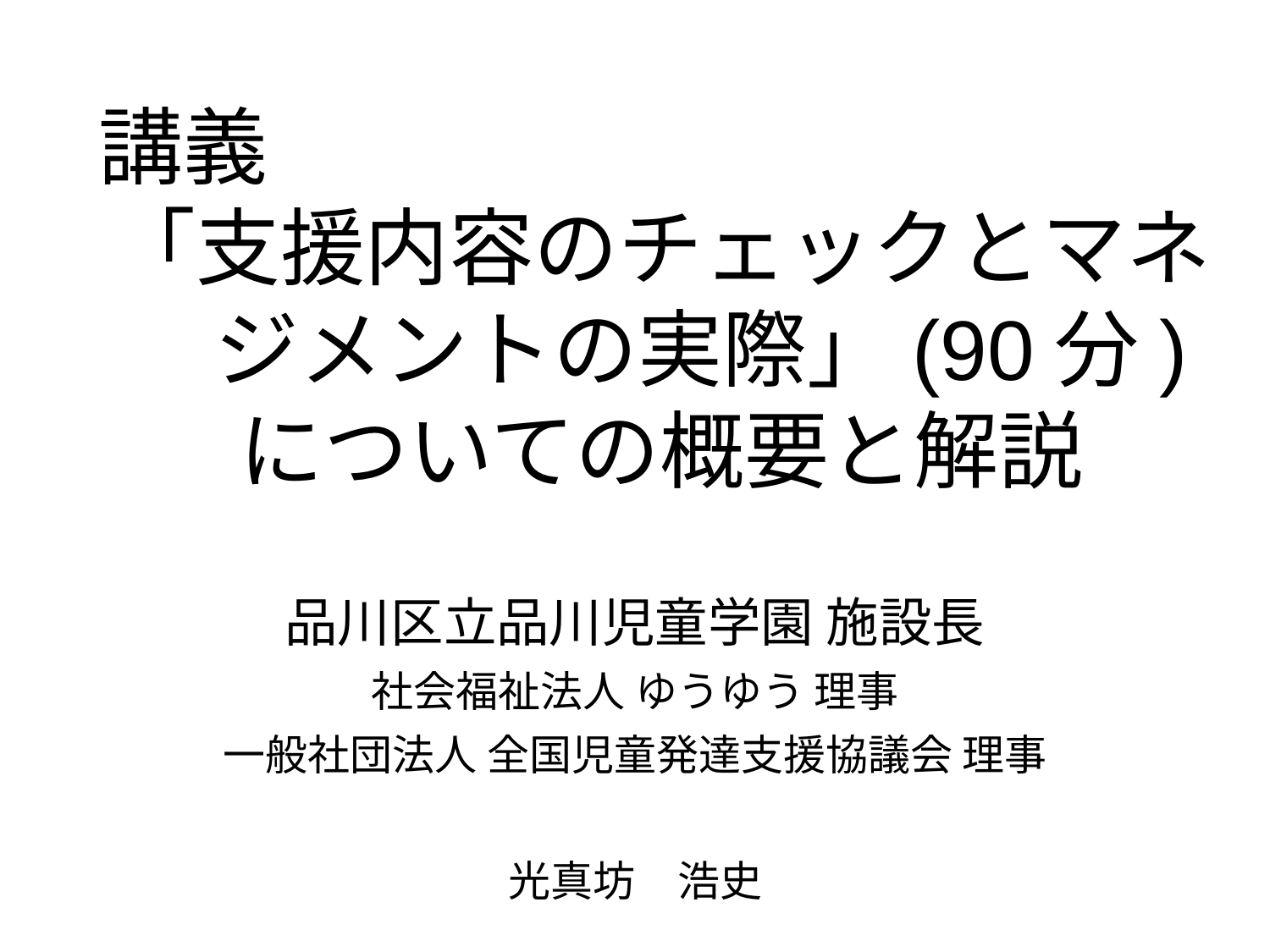

講義
「支援内容のチェックとマネジメントの実際」(90分)
についての概要と解説
品川区立品川児童学園 施設長
社会福祉法人 ゆうゆう 理事
一般社団法人 全国児童発達支援協議会 理事

光真坊　浩史